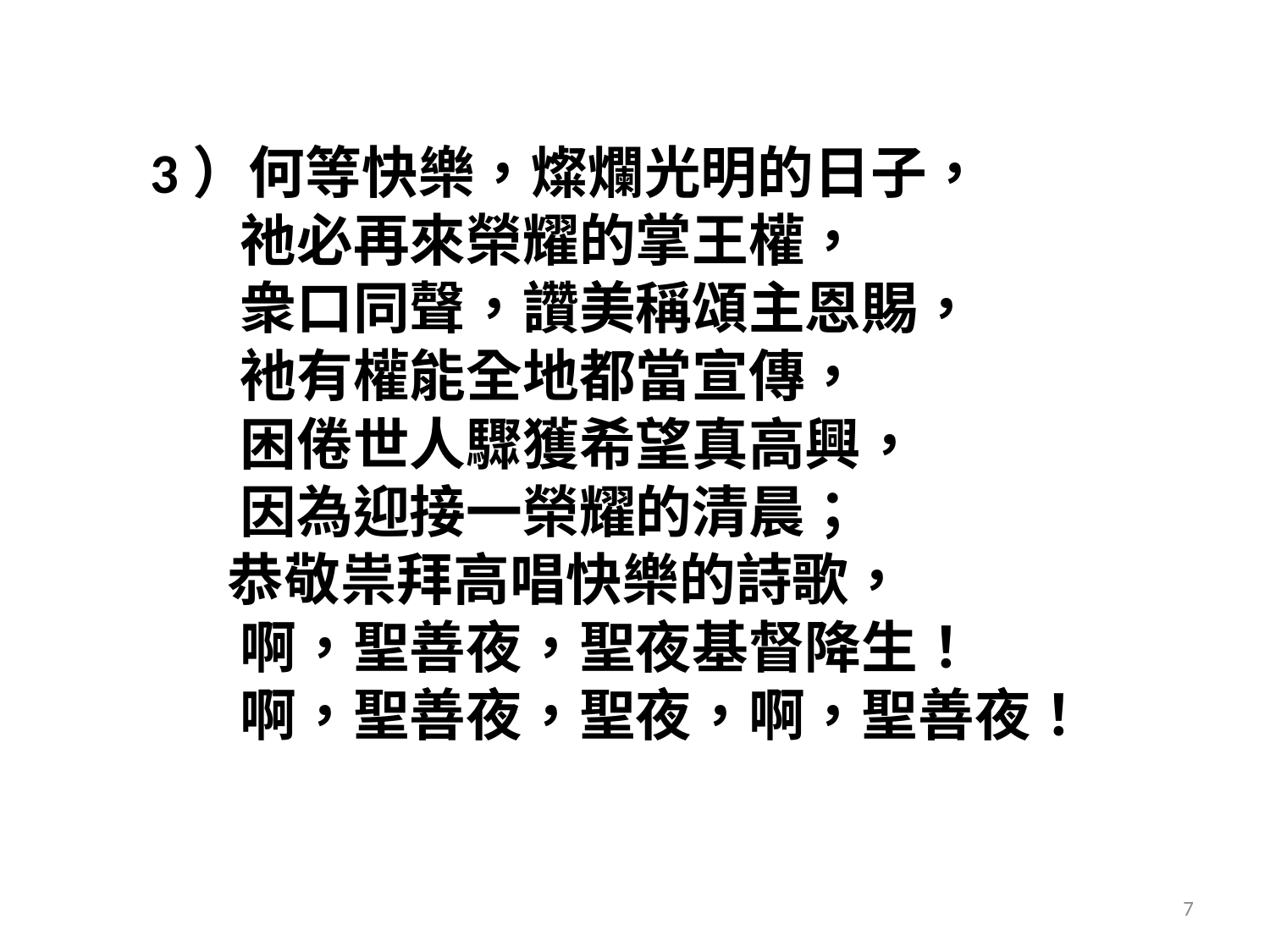

# 3）何等快樂，燦爛光明的日子， 祂必再來榮耀的掌王權， 衆口同聲，讚美稱頌主恩賜， 衪有權能全地都當宣傳， 困倦世人驟獲希望真高興， 因為迎接一榮耀的清晨； 恭敬祟拜高唱快樂的詩歌， 啊，聖善夜，聖夜基督降生！ 啊，聖善夜，聖夜，啊，聖善夜！
7